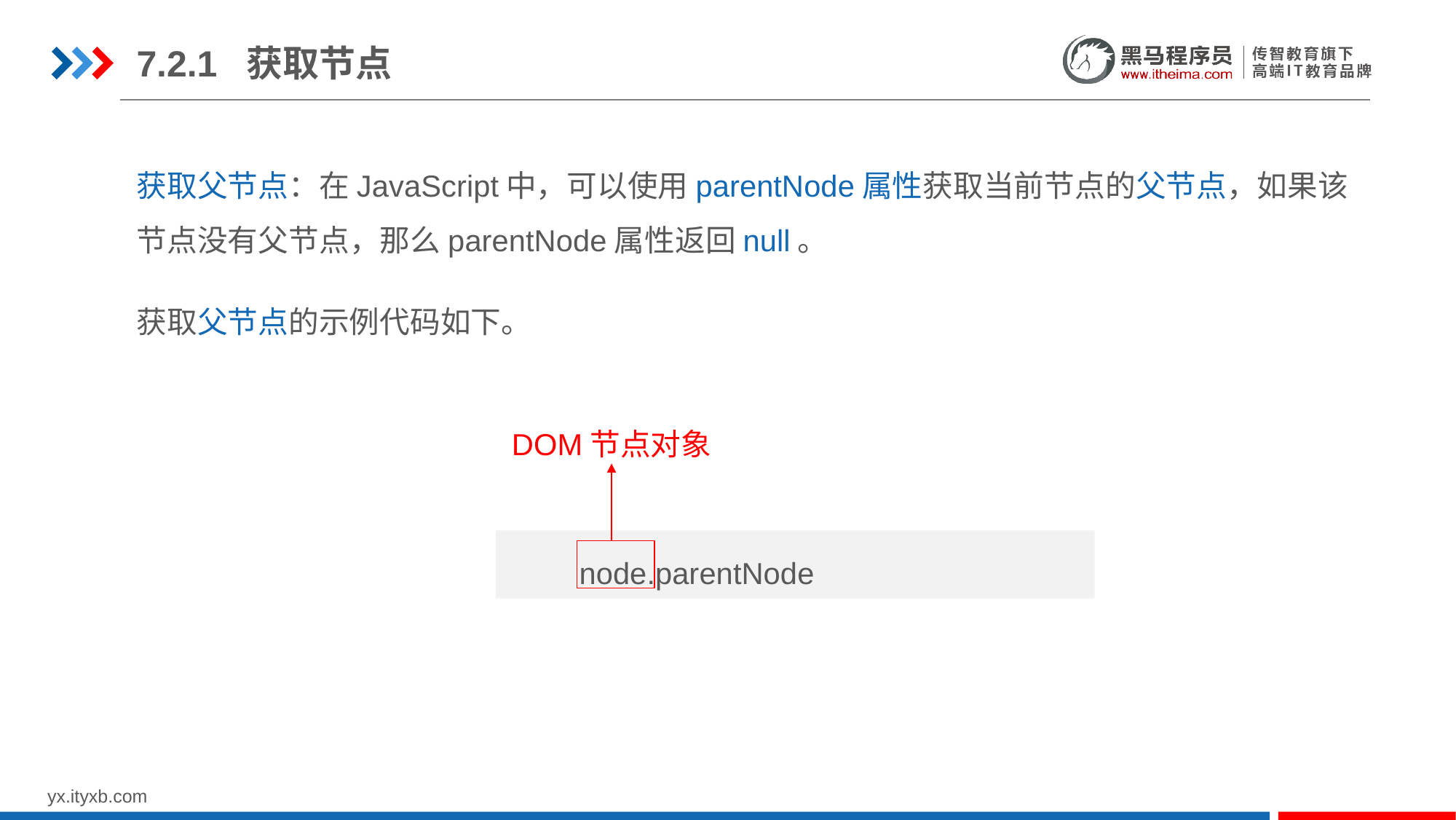

7.2.1  获取节点
获取父节点：在JavaScript中，可以使用parentNode属性获取当前节点的父节点，如果该节点没有父节点，那么parentNode属性返回null。

获取父节点的示例代码如下。
DOM节点对象
node.parentNode